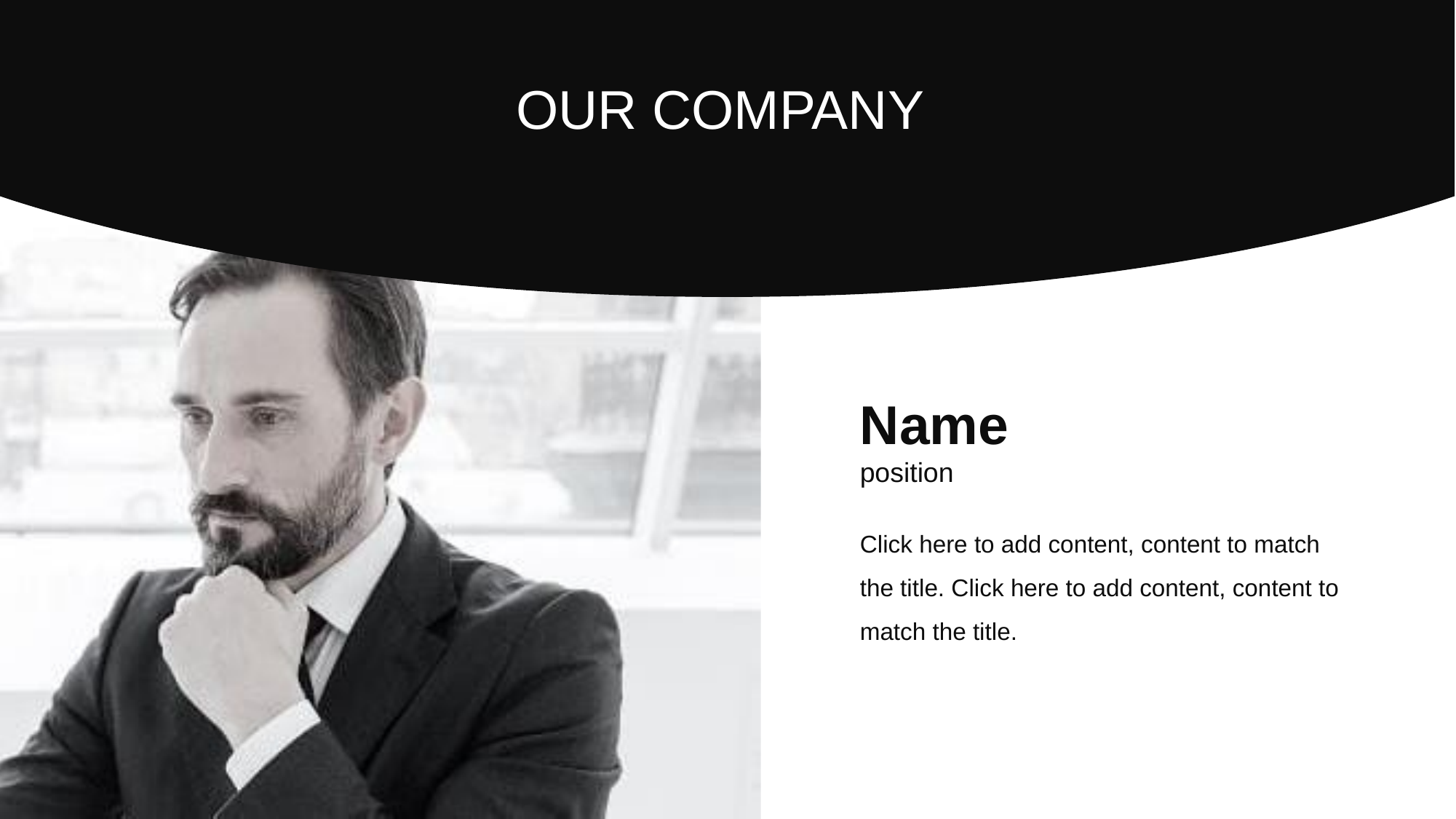

OUR COMPANY

Name
position
Click here to add content, content to match the title. Click here to add content, content to match the title.
PPT下载 http://www.1ppt.com/xiazai/